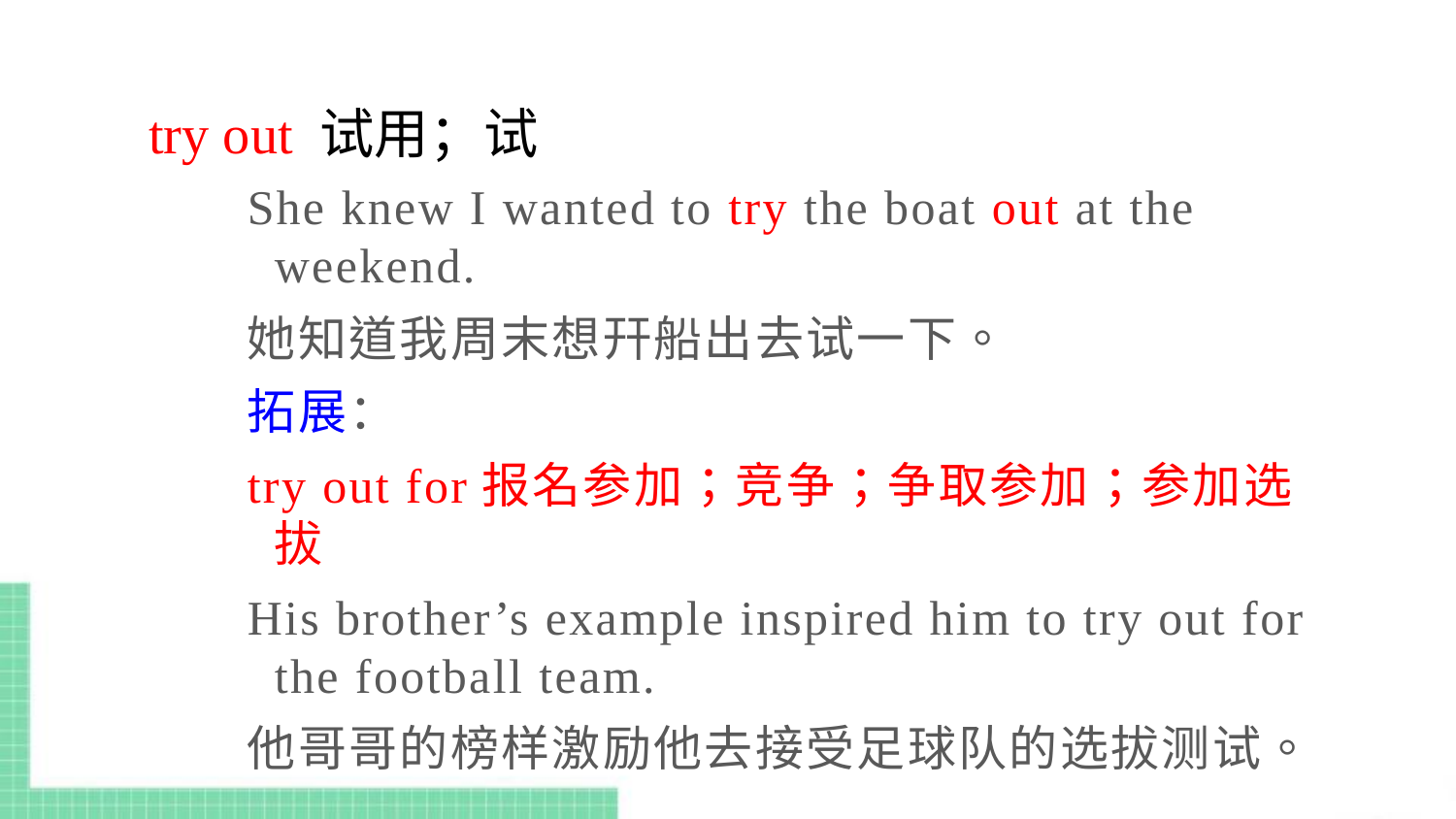

try out 试用；试
She knew I wanted to try the boat out at the weekend.
她知道我周末想幵船出去试一下。
拓展：
try out for报名参加；竞争；争取参加；参加选拔
His brother’s example inspired him to try out for the football team.
他哥哥的榜样激励他去接受足球队的选拔测试。